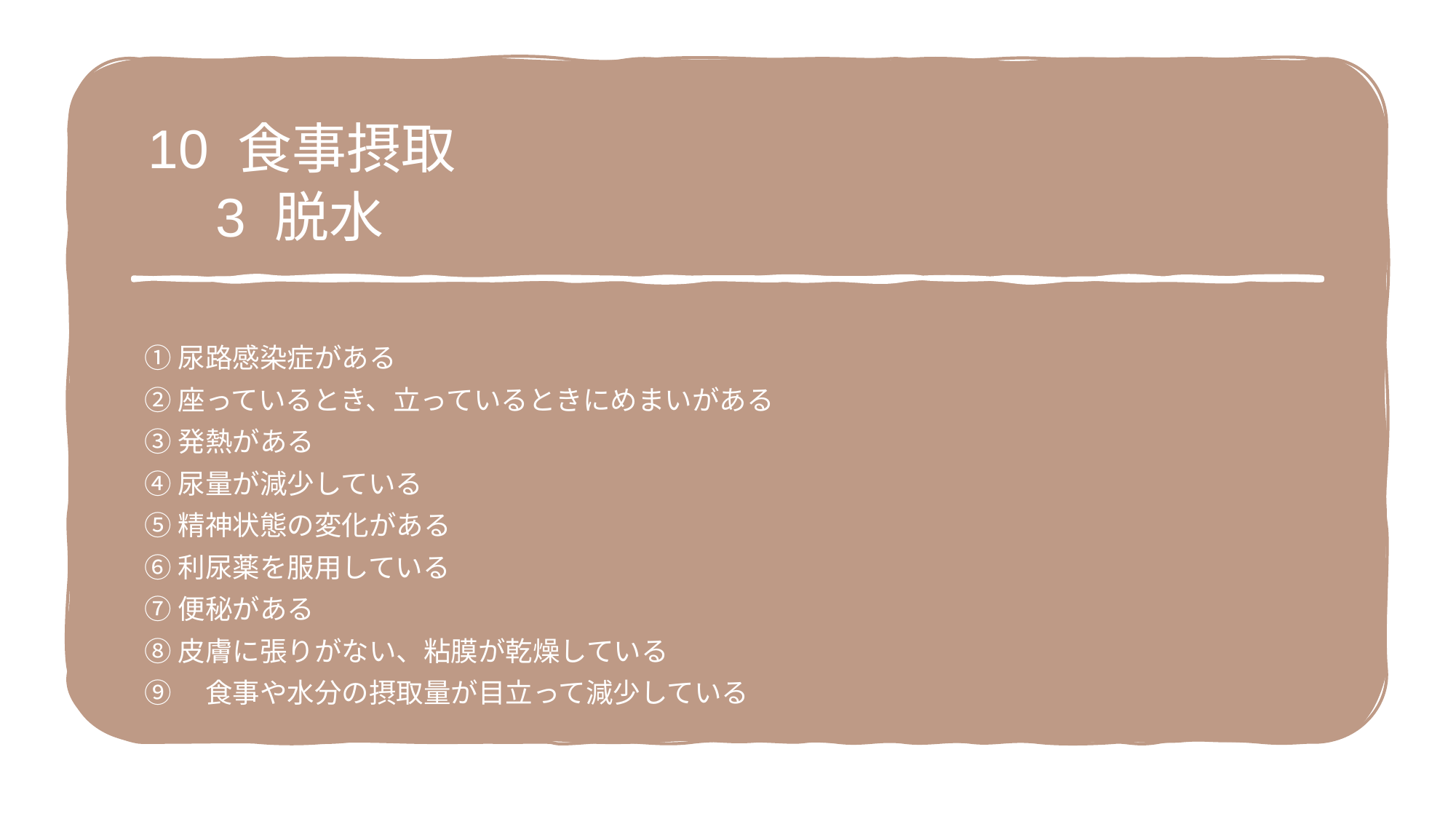

10 食事摂取
　3 脱水

①尿路感染症がある
②座っているとき、立っているときにめまいがある
③発熱がある
④尿量が減少している
⑤精神状態の変化がある
⑥利尿薬を服用している
⑦便秘がある
⑧皮膚に張りがない、粘膜が乾燥している
⑨　食事や水分の摂取量が目立って減少している